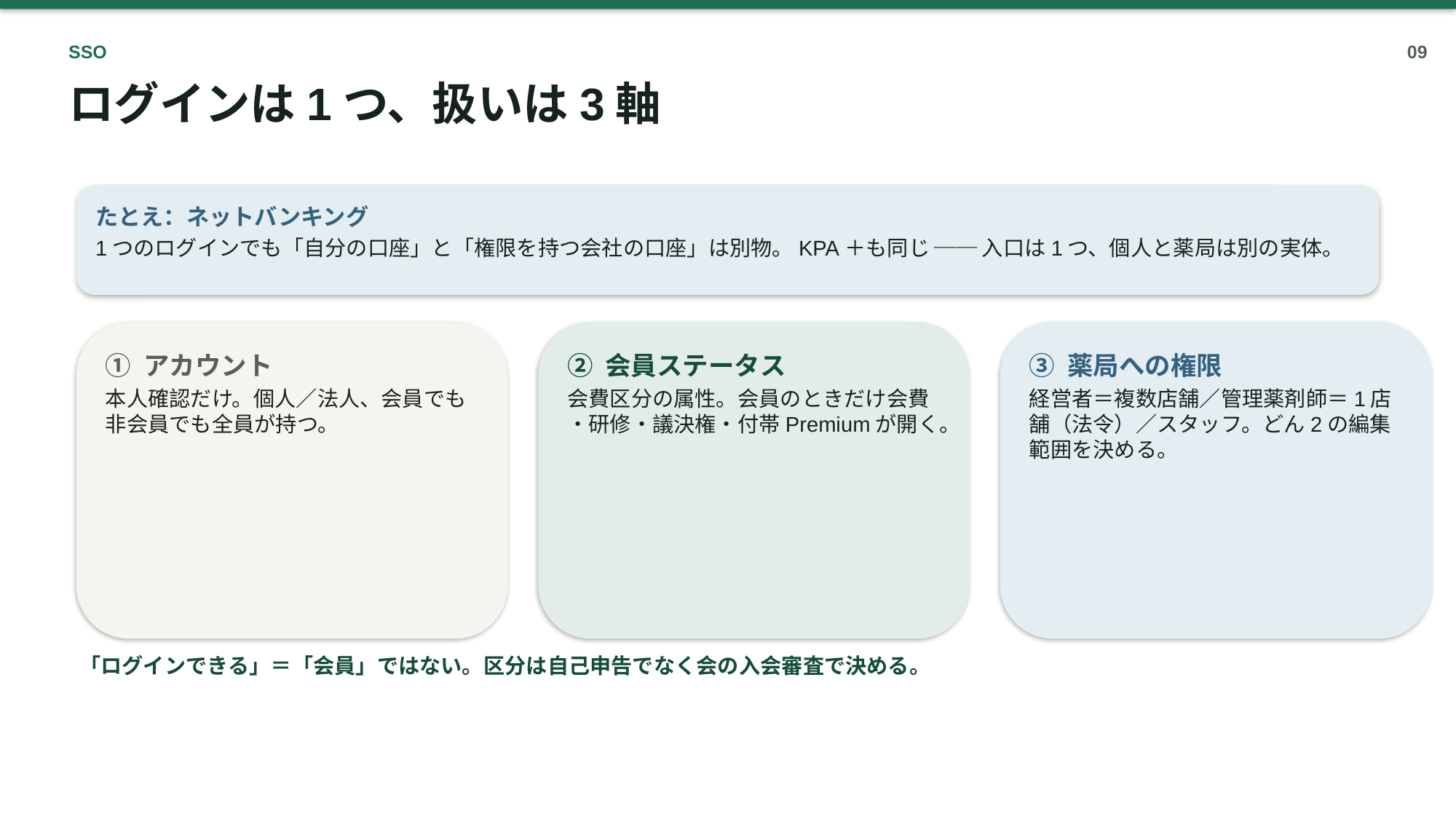

SSO
09
ログインは1つ、扱いは3軸
たとえ：ネットバンキング
1つのログインでも「自分の口座」と「権限を持つ会社の口座」は別物。KPA＋も同じ ── 入口は1つ、個人と薬局は別の実体。
① アカウント
本人確認だけ。個人／法人、会員でも非会員でも全員が持つ。
② 会員ステータス
会費区分の属性。会員のときだけ会費・研修・議決権・付帯Premiumが開く。
③ 薬局への権限
経営者＝複数店舗／管理薬剤師＝1店舗（法令）／スタッフ。どん2の編集範囲を決める。
「ログインできる」＝「会員」ではない。区分は自己申告でなく会の入会審査で決める。